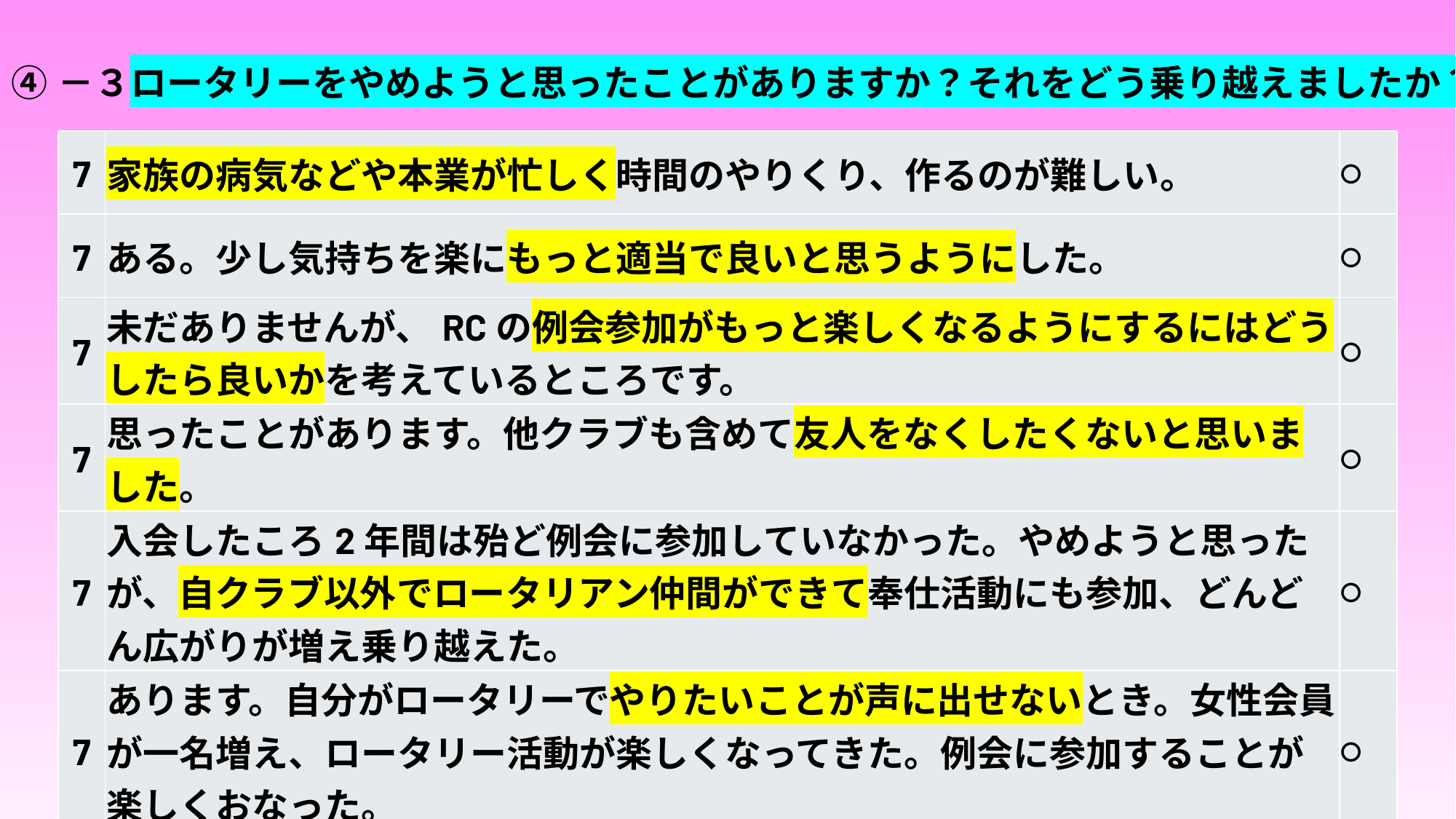

# ④－３ロータリーをやめようと思ったことがありますか？それをどう乗り越えましたか？
| 7 | 家族の病気などや本業が忙しく時間のやりくり、作るのが難しい。 | 〇 |
| --- | --- | --- |
| 7 | ある。少し気持ちを楽にもっと適当で良いと思うようにした。 | 〇 |
| 7 | 未だありませんが、RCの例会参加がもっと楽しくなるようにするにはどうしたら良いかを考えているところです。 | 〇 |
| 7 | 思ったことがあります。他クラブも含めて友人をなくしたくないと思いました。 | 〇 |
| 7 | 入会したころ2年間は殆ど例会に参加していなかった。やめようと思ったが、自クラブ以外でロータリアン仲間ができて奉仕活動にも参加、どんどん広がりが増え乗り越えた。 | 〇 |
| 7 | あります。自分がロータリーでやりたいことが声に出せないとき。女性会員が一名増え、ロータリー活動が楽しくなってきた。例会に参加することが楽しくおなった。 | 〇 |